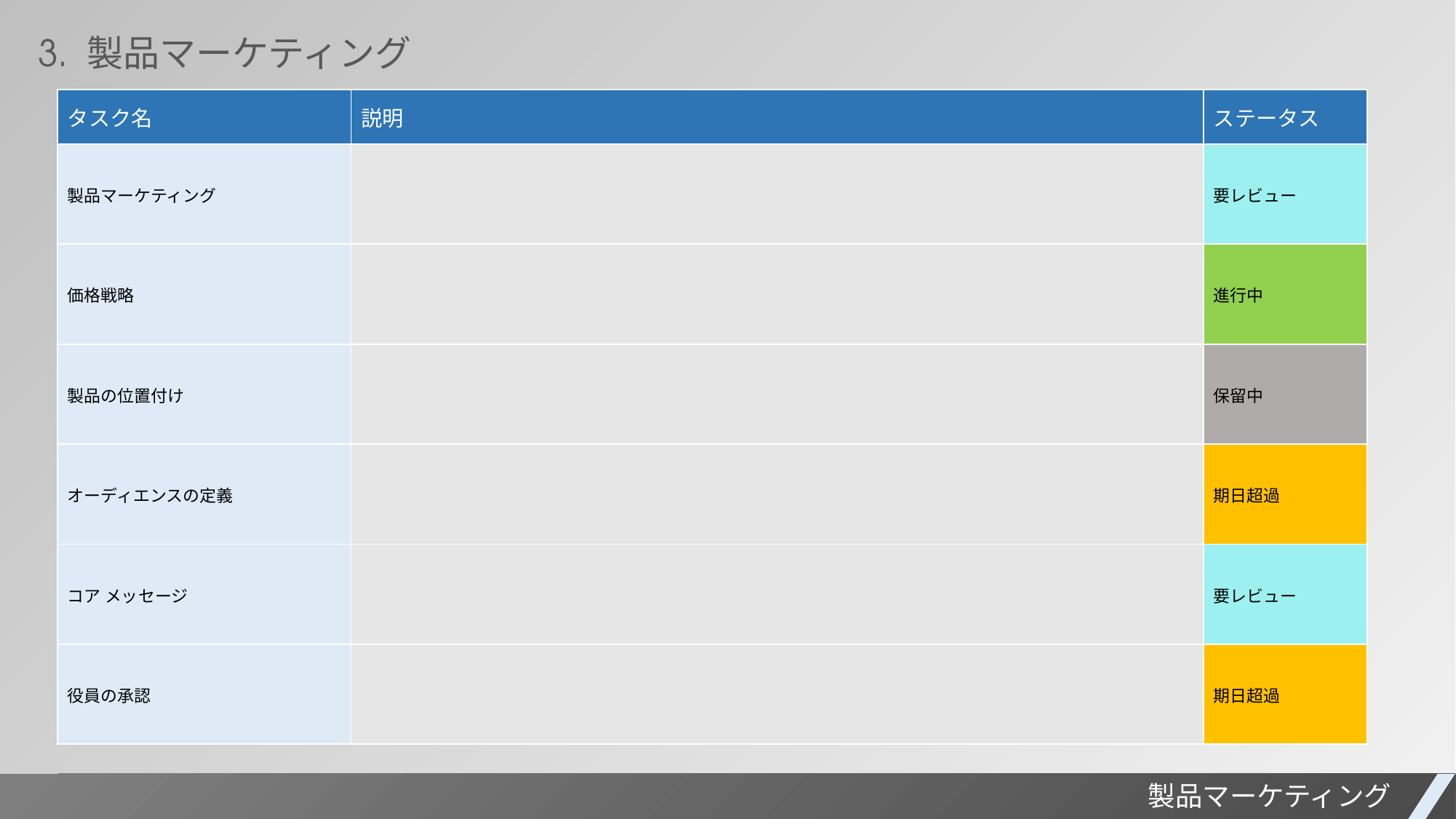

3. 製品マーケティング
| タスク名 | 説明 | ステータス |
| --- | --- | --- |
| 製品マーケティング |  | 要レビュー |
| 価格戦略 |  | 進行中 |
| 製品の位置付け |  | 保留中 |
| オーディエンスの定義 |  | 期日超過 |
| コア メッセージ |  | 要レビュー |
| 役員の承認 |  | 期日超過 |
プロジェクト レポート
製品マーケティング